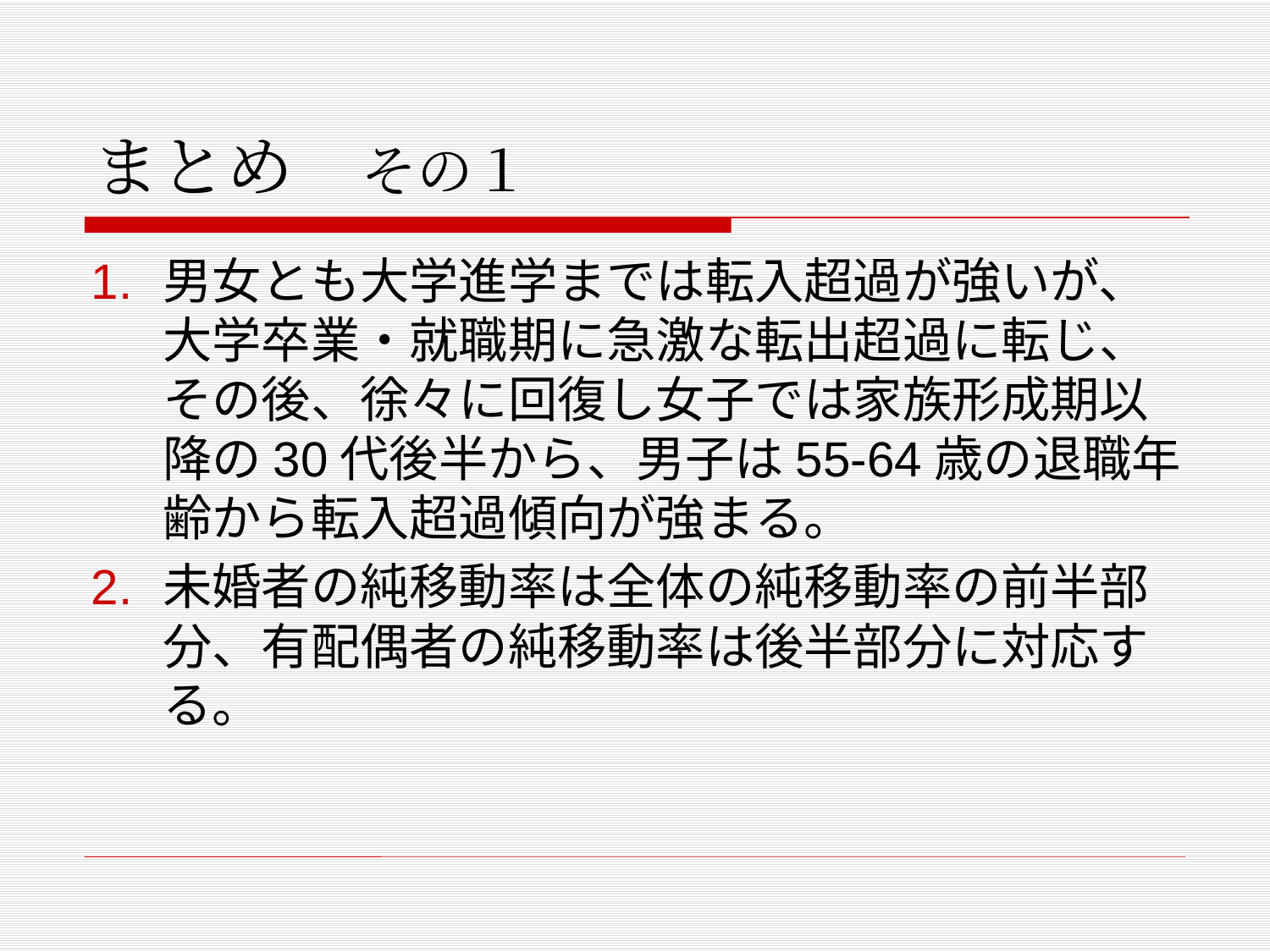

# まとめ　その１
男女とも大学進学までは転入超過が強いが、大学卒業・就職期に急激な転出超過に転じ、その後、徐々に回復し女子では家族形成期以降の30代後半から、男子は55-64歳の退職年齢から転入超過傾向が強まる。
未婚者の純移動率は全体の純移動率の前半部分、有配偶者の純移動率は後半部分に対応する。